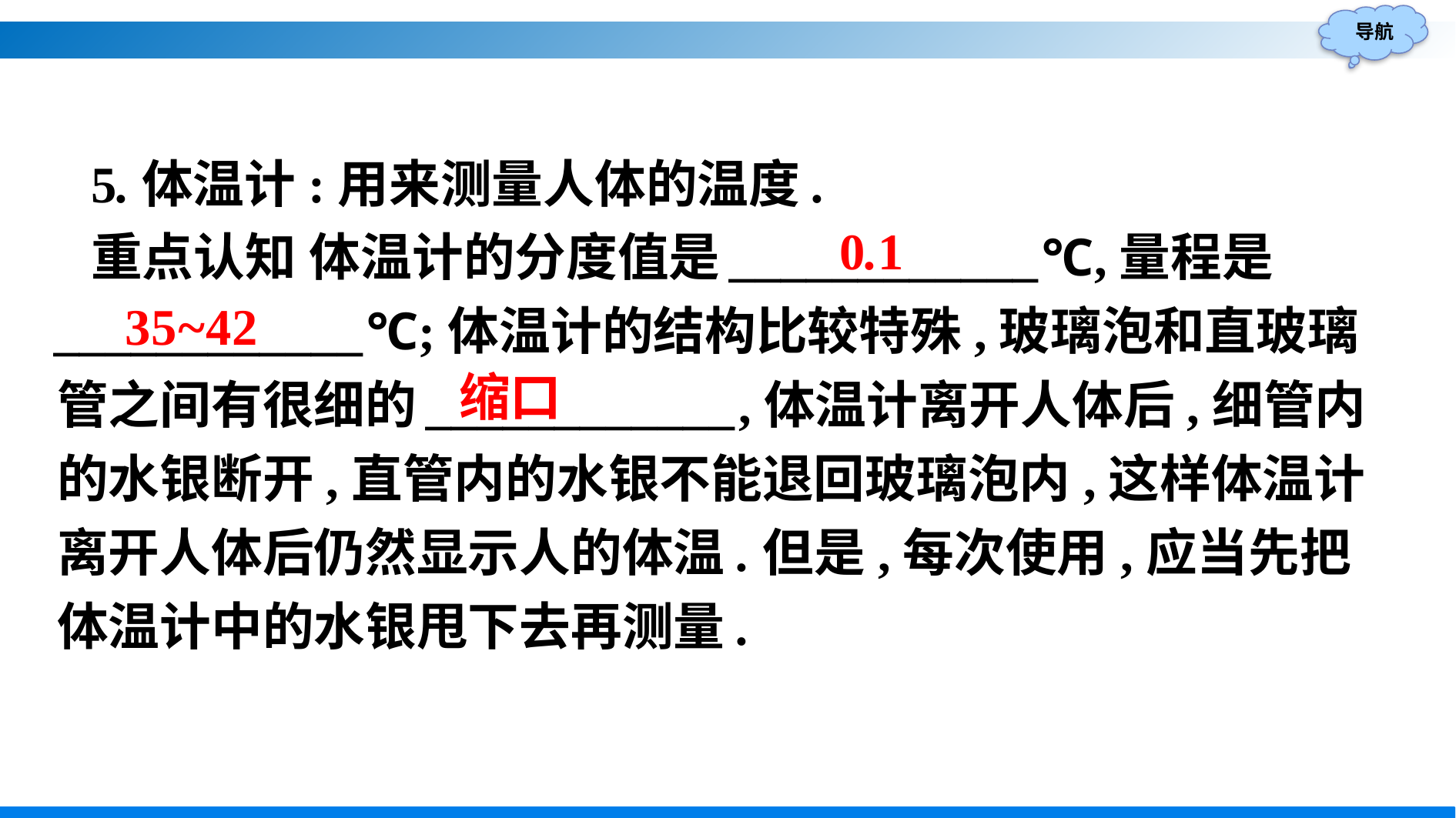

5.体温计:用来测量人体的温度.
重点认知 体温计的分度值是____________℃,量程是____________℃;体温计的结构比较特殊,玻璃泡和直玻璃管之间有很细的____________,体温计离开人体后,细管内的水银断开,直管内的水银不能退回玻璃泡内,这样体温计离开人体后仍然显示人的体温.但是,每次使用,应当先把体温计中的水银甩下去再测量.
0.1
35~42
缩口